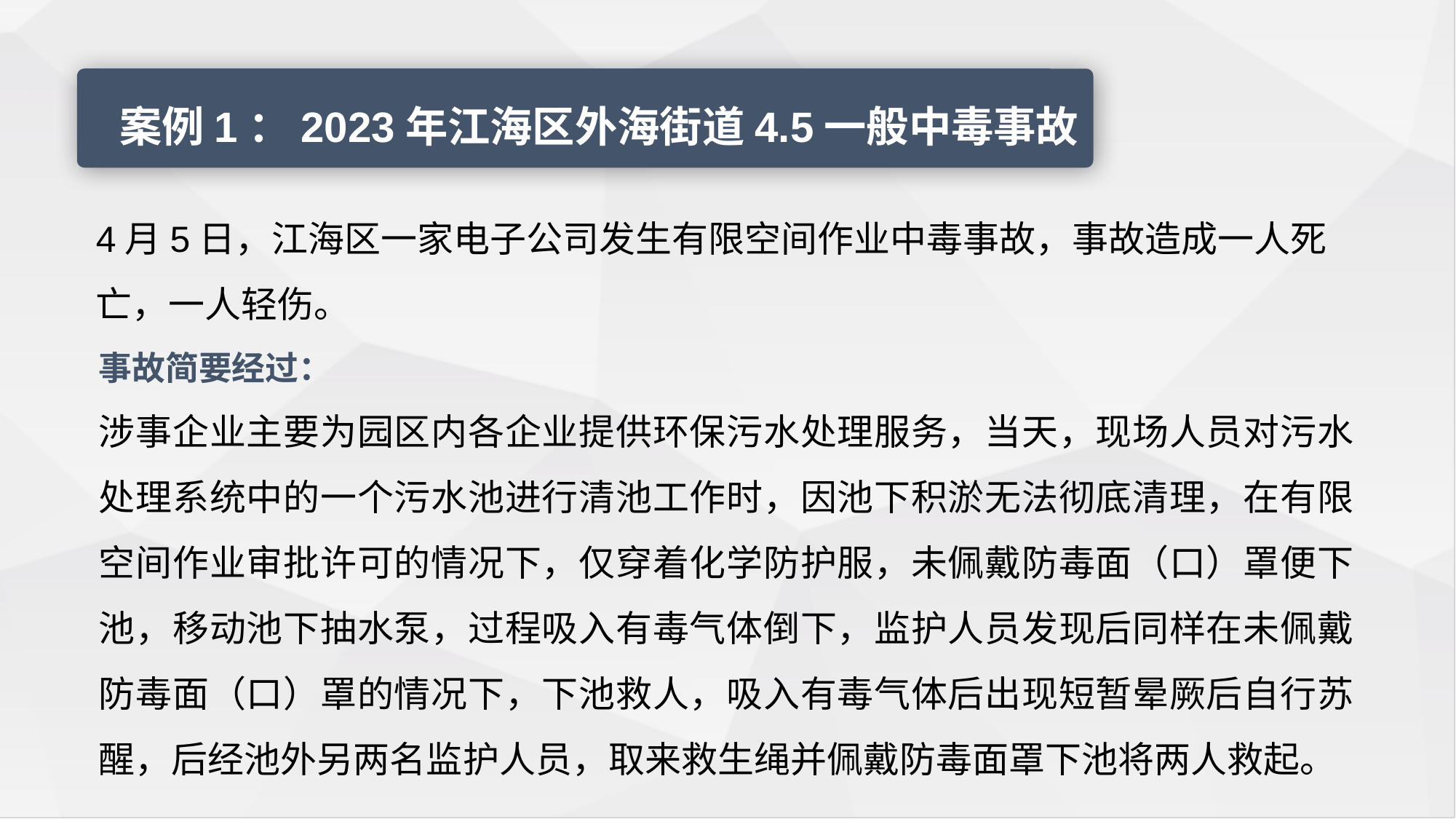

案例1：2023年江海区外海街道4.5一般中毒事故
4月5日，江海区一家电子公司发生有限空间作业中毒事故，事故造成一人死亡，一人轻伤。
事故简要经过：
涉事企业主要为园区内各企业提供环保污水处理服务，当天，现场人员对污水处理系统中的一个污水池进行清池工作时，因池下积淤无法彻底清理，在有限空间作业审批许可的情况下，仅穿着化学防护服，未佩戴防毒面（口）罩便下池，移动池下抽水泵，过程吸入有毒气体倒下，监护人员发现后同样在未佩戴防毒面（口）罩的情况下，下池救人，吸入有毒气体后出现短暂晕厥后自行苏醒，后经池外另两名监护人员，取来救生绳并佩戴防毒面罩下池将两人救起。